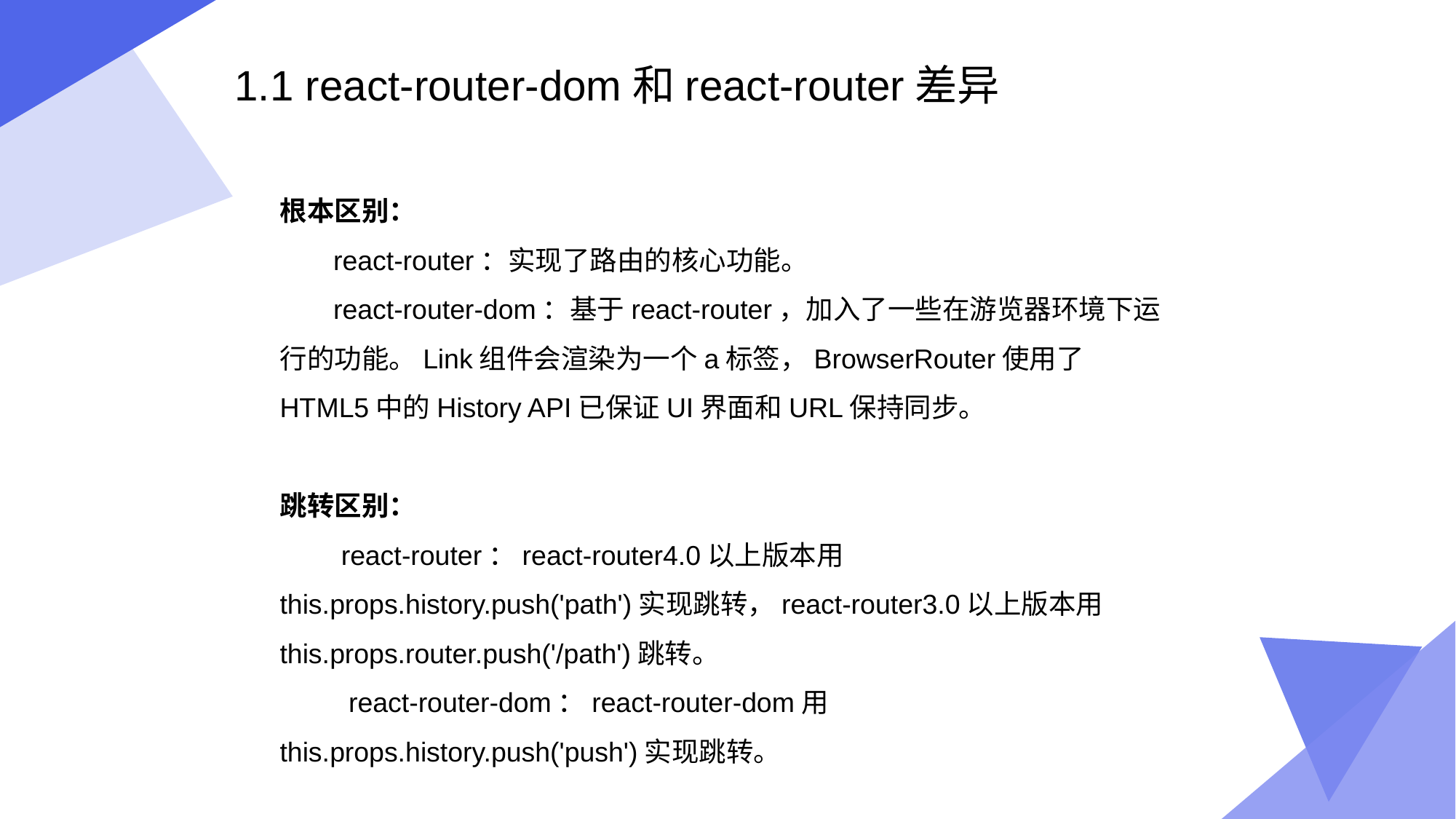

1.1 react-router-dom和react-router差异
根本区别：
       react-router：实现了路由的核心功能。
       react-router-dom：基于react-router，加入了一些在游览器环境下运行的功能。Link组件会渲染为一个a标签，BrowserRouter使用了HTML5中的History API已保证UI界面和URL保持同步。

跳转区别：
        react-router：react-router4.0以上版本用this.props.history.push('path')实现跳转，react-router3.0以上版本用this.props.router.push('/path')跳转。
         react-router-dom：react-router-dom用this.props.history.push('push')实现跳转。